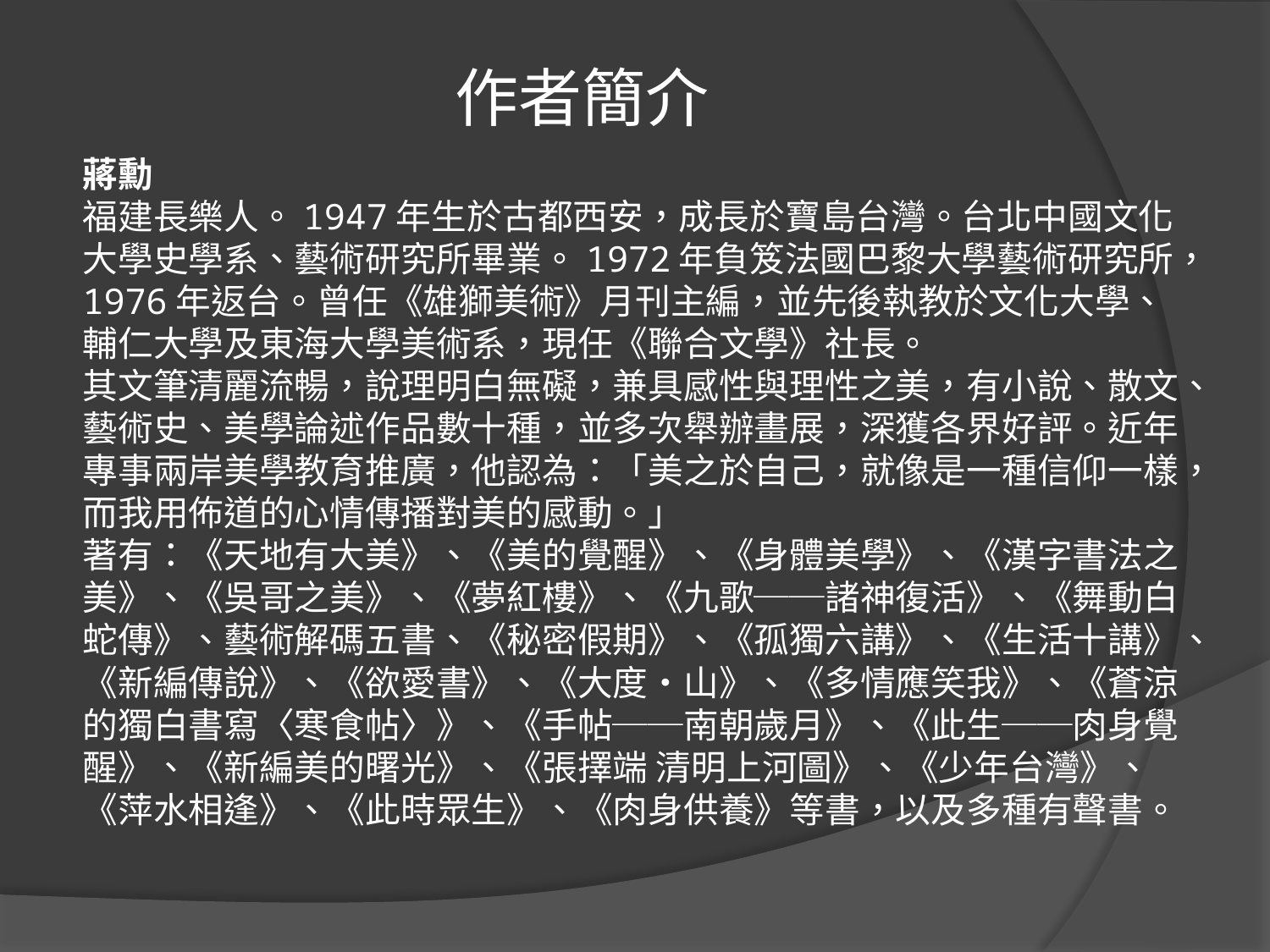

# 作者簡介
蔣勳
福建長樂人。1947年生於古都西安，成長於寶島台灣。台北中國文化大學史學系、藝術研究所畢業。1972年負笈法國巴黎大學藝術研究所，1976年返台。曾任《雄獅美術》月刊主編，並先後執教於文化大學、輔仁大學及東海大學美術系，現任《聯合文學》社長。
其文筆清麗流暢，說理明白無礙，兼具感性與理性之美，有小說、散文、藝術史、美學論述作品數十種，並多次舉辦畫展，深獲各界好評。近年專事兩岸美學教育推廣，他認為：「美之於自己，就像是一種信仰一樣，而我用佈道的心情傳播對美的感動。」
著有：《天地有大美》、《美的覺醒》、《身體美學》、《漢字書法之美》、《吳哥之美》、《夢紅樓》、《九歌──諸神復活》、《舞動白蛇傳》、藝術解碼五書、《秘密假期》、《孤獨六講》、《生活十講》、《新編傳說》、《欲愛書》、《大度‧山》、《多情應笑我》、《蒼涼的獨白書寫〈寒食帖〉》、《手帖──南朝歲月》、《此生──肉身覺醒》、《新編美的曙光》、《張擇端 清明上河圖》、《少年台灣》、《萍水相逢》、《此時眾生》、《肉身供養》等書，以及多種有聲書。